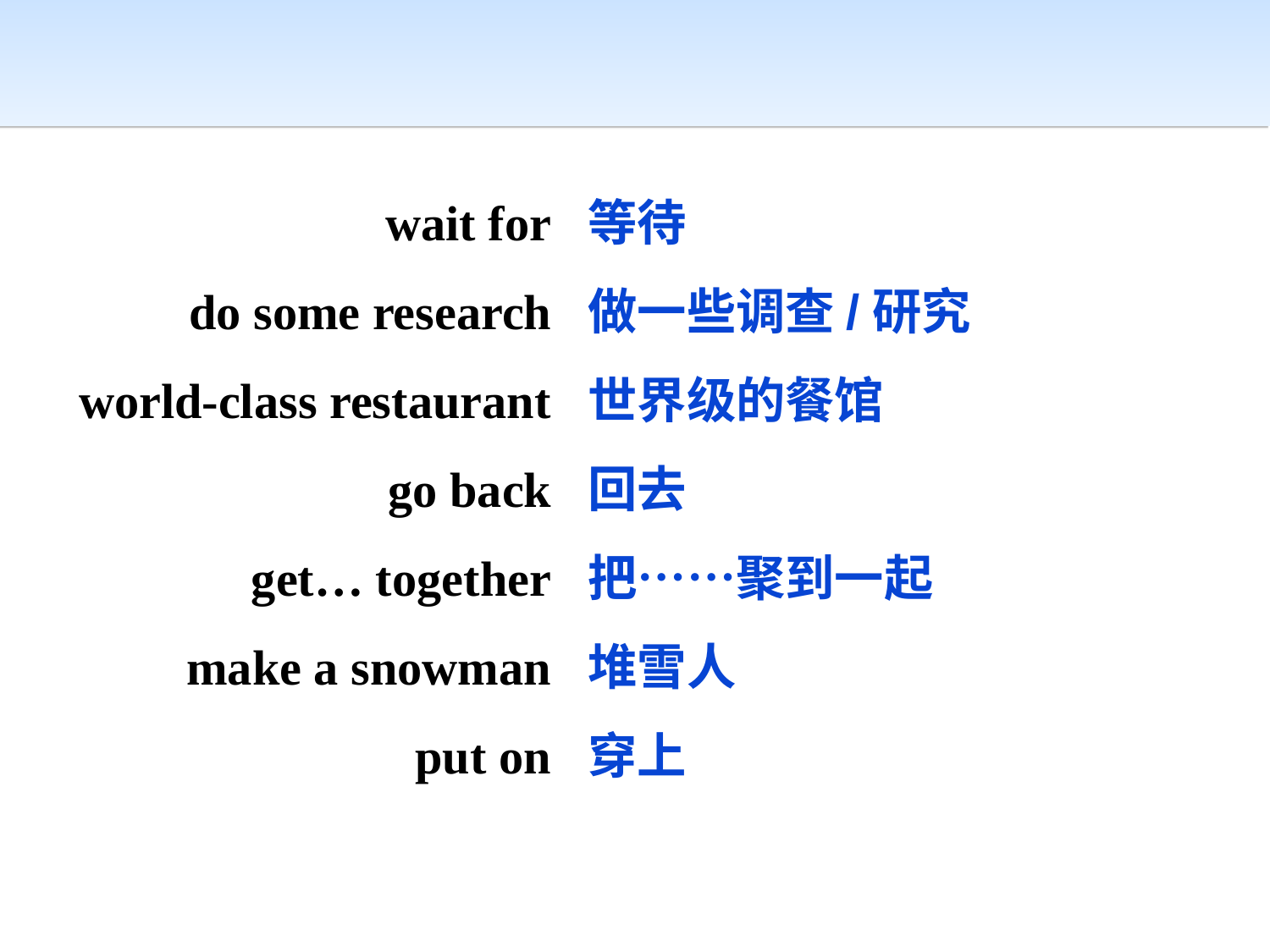

wait for
do some research world-class restaurant go back
get… together
 make a snowman
put on
等待
做一些调查/研究
世界级的餐馆
回去
把……聚到一起
堆雪人
穿上